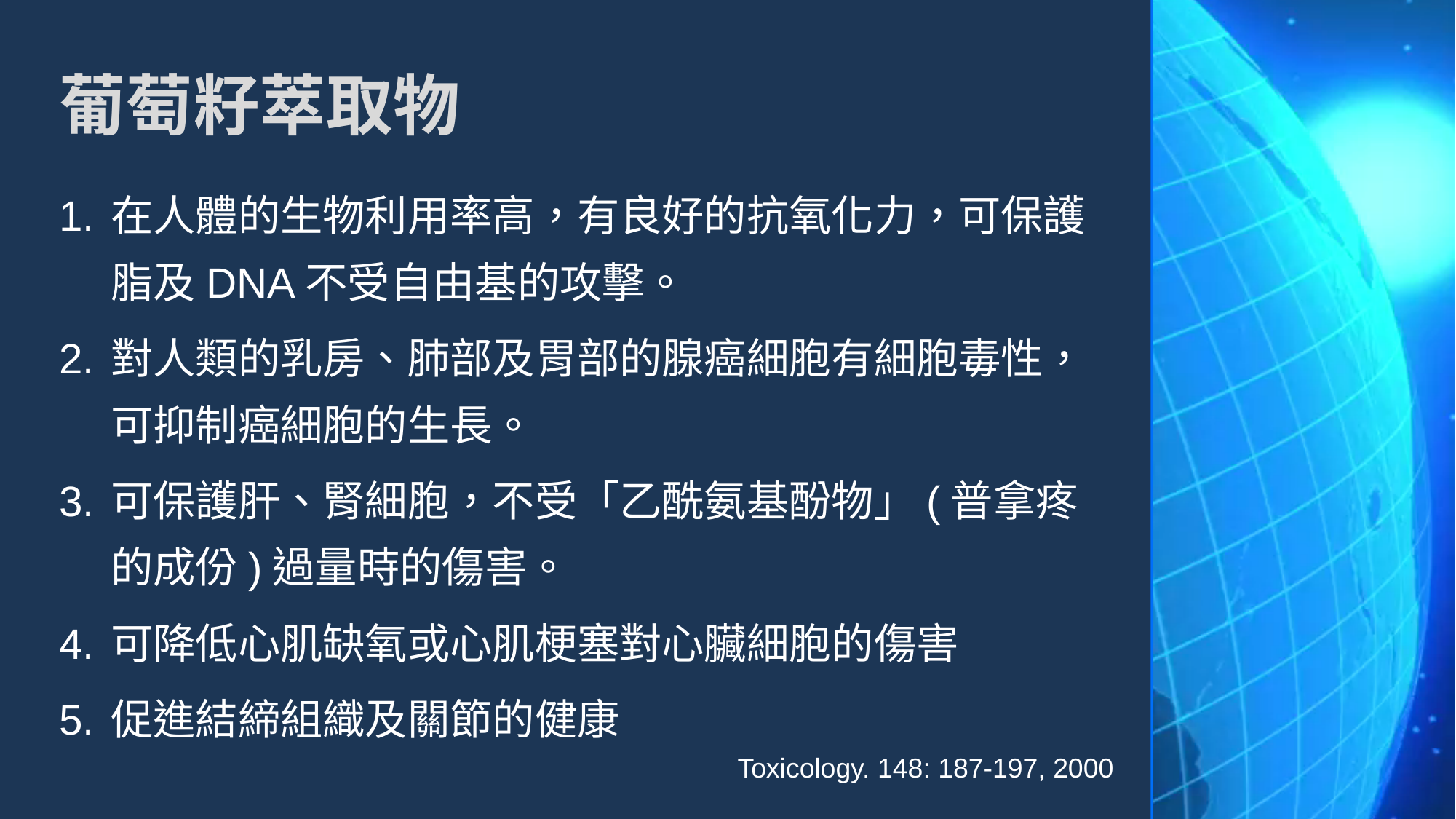

# 葡萄籽萃取物
在人體的生物利用率高，有良好的抗氧化力，可保護脂及DNA不受自由基的攻擊。
對人類的乳房、肺部及胃部的腺癌細胞有細胞毒性，可抑制癌細胞的生長。
可保護肝、腎細胞，不受「乙酰氨基酚物」(普拿疼的成份)過量時的傷害。
可降低心肌缺氧或心肌梗塞對心臟細胞的傷害
促進結締組織及關節的健康
Toxicology. 148: 187-197, 2000